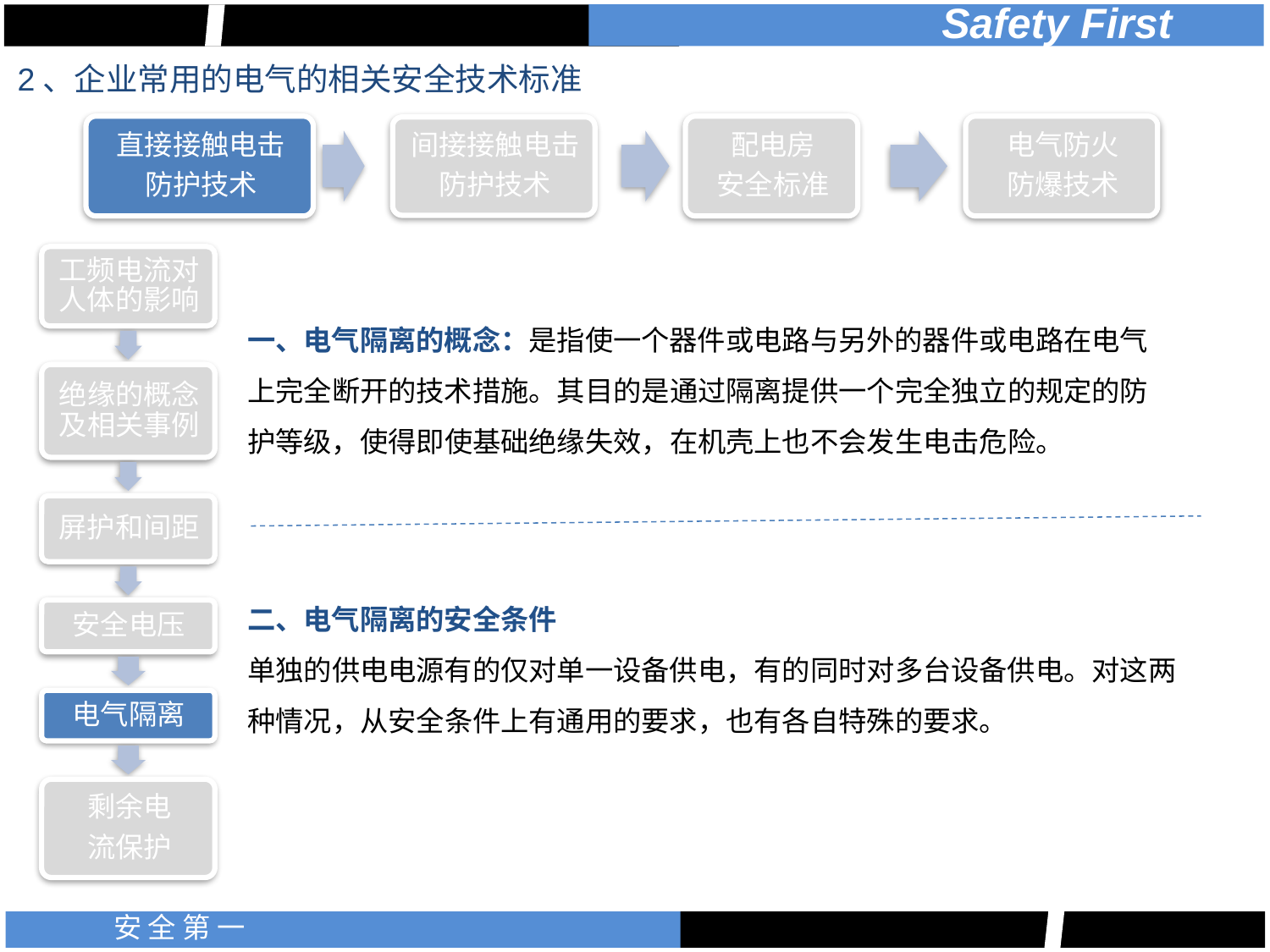

2、企业常用的电气的相关安全技术标准
直接接触电击
防护技术

间接接触电击
防护技术

配电房
安全标准

电气防火
防爆技术
工频电流对人体的影响

绝缘的概念及相关事例

屏护和间距

安全电压

电气隔离

剩余电
流保护
一、电气隔离的概念：是指使一个器件或电路与另外的器件或电路在电气上完全断开的技术措施。其目的是通过隔离提供一个完全独立的规定的防护等级，使得即使基础绝缘失效，在机壳上也不会发生电击危险。
二、电气隔离的安全条件
单独的供电电源有的仅对单一设备供电，有的同时对多台设备供电。对这两种情况，从安全条件上有通用的要求，也有各自特殊的要求。